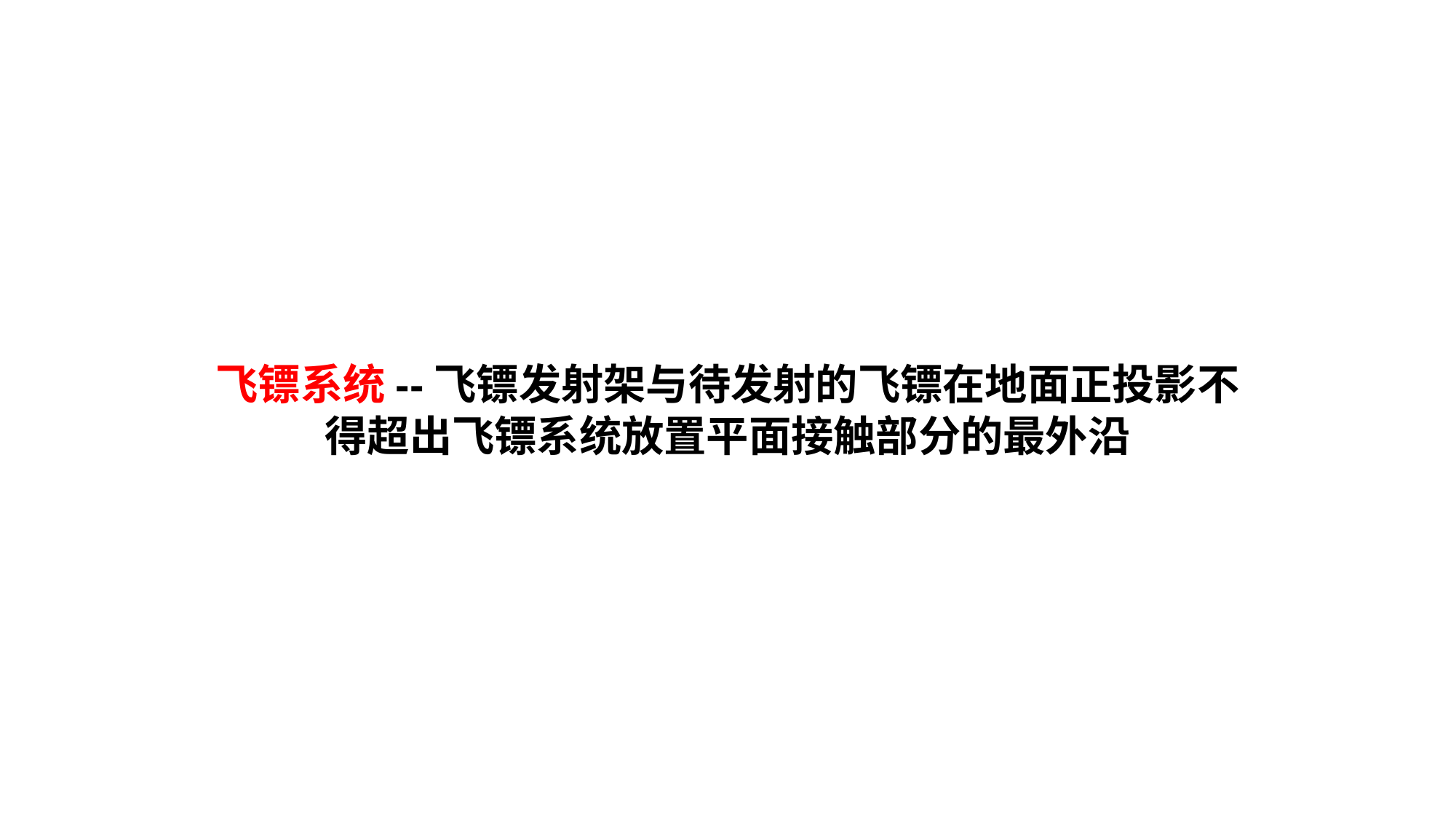

飞镖系统--飞镖发射架与待发射的飞镖在地面正投影不得超出飞镖系统放置平面接触部分的最外沿